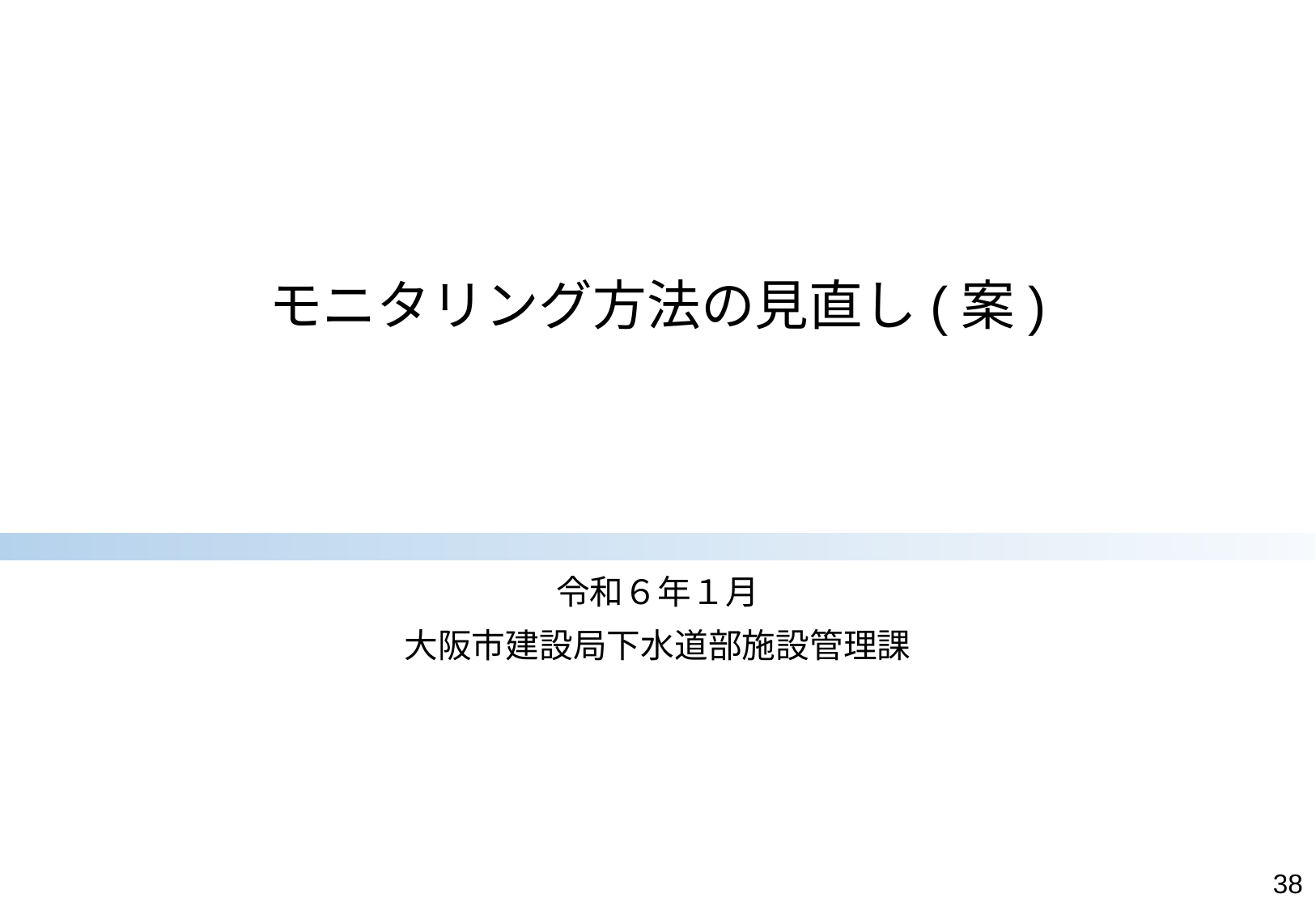

# モニタリング方法の見直し(案)
令和６年１月
大阪市建設局下水道部施設管理課
38